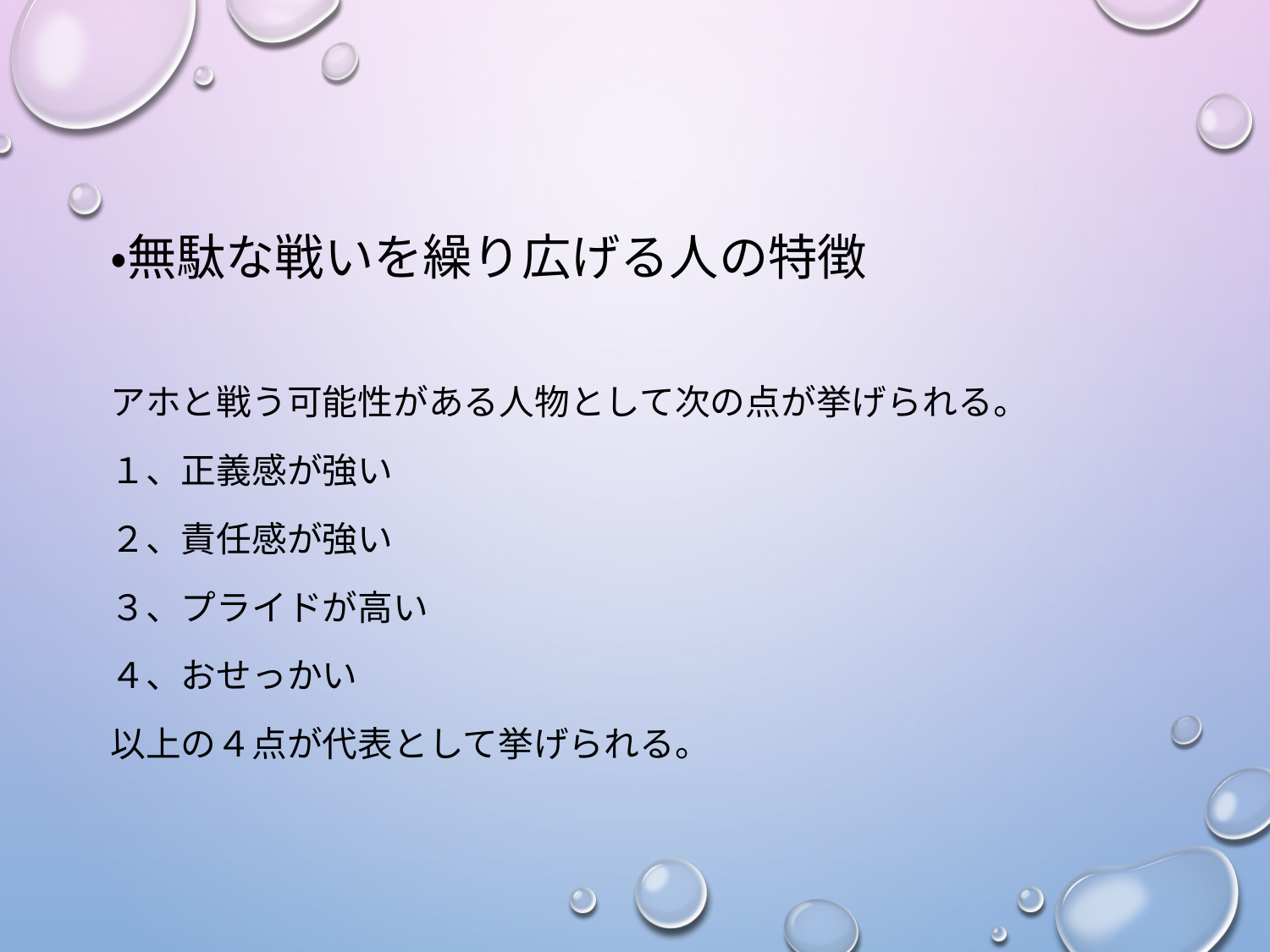

・無駄な戦いを繰り広げる人の特徴

アホと戦う可能性がある人物として次の点が挙げられる。
１、正義感が強い
２、責任感が強い
３、プライドが高い
４、おせっかい
以上の４点が代表として挙げられる。